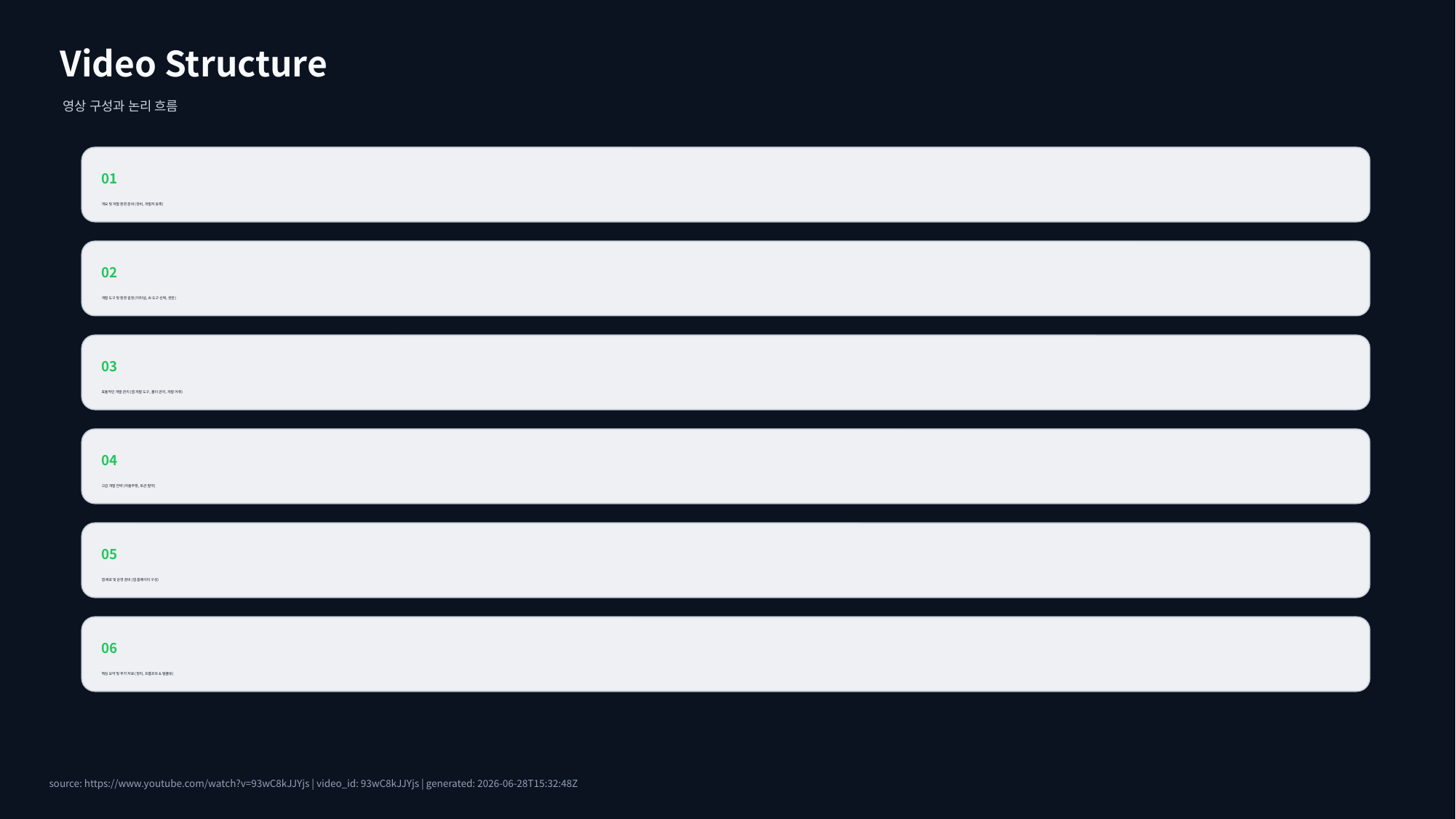

Video Structure
영상 구성과 논리 흐름

01
개요 및 개발 환경 준비 (장비, 개발자 등록)

02
개발 도구 및 환경 설정 (터미널, AI 도구 선택, 권한)

03
효율적인 개발 관리 (앱 개발 도구, 폴더 관리, 개발 어휘)

04
고급 개발 전략 (자율주행, 토큰 절약)

05
앱 배포 및 운영 준비 (앱 홈페이지 구성)

06
핵심 요약 및 추가 자료 (정리, 프롬프트 & 템플릿)
source: https://www.youtube.com/watch?v=93wC8kJJYjs | video_id: 93wC8kJJYjs | generated: 2026-06-28T15:32:48Z